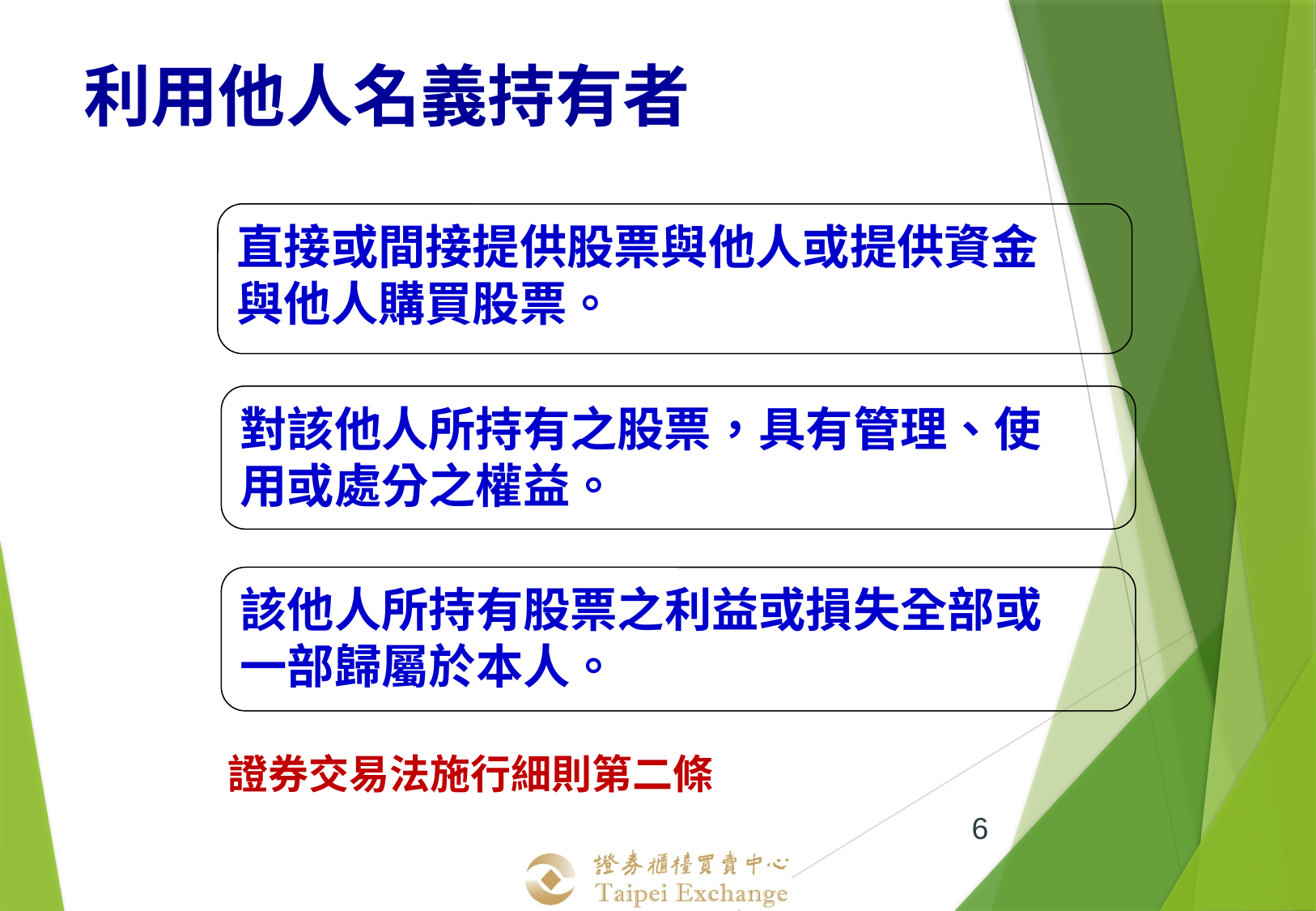

利用他人名義持有者
直接或間接提供股票與他人或提供資金
與他人購買股票。
對該他人所持有之股票，具有管理、使
用或處分之權益。

該他人所持有股票之利益或損失全部或
一部歸屬於本人。
證券交易法施行細則第二條
6